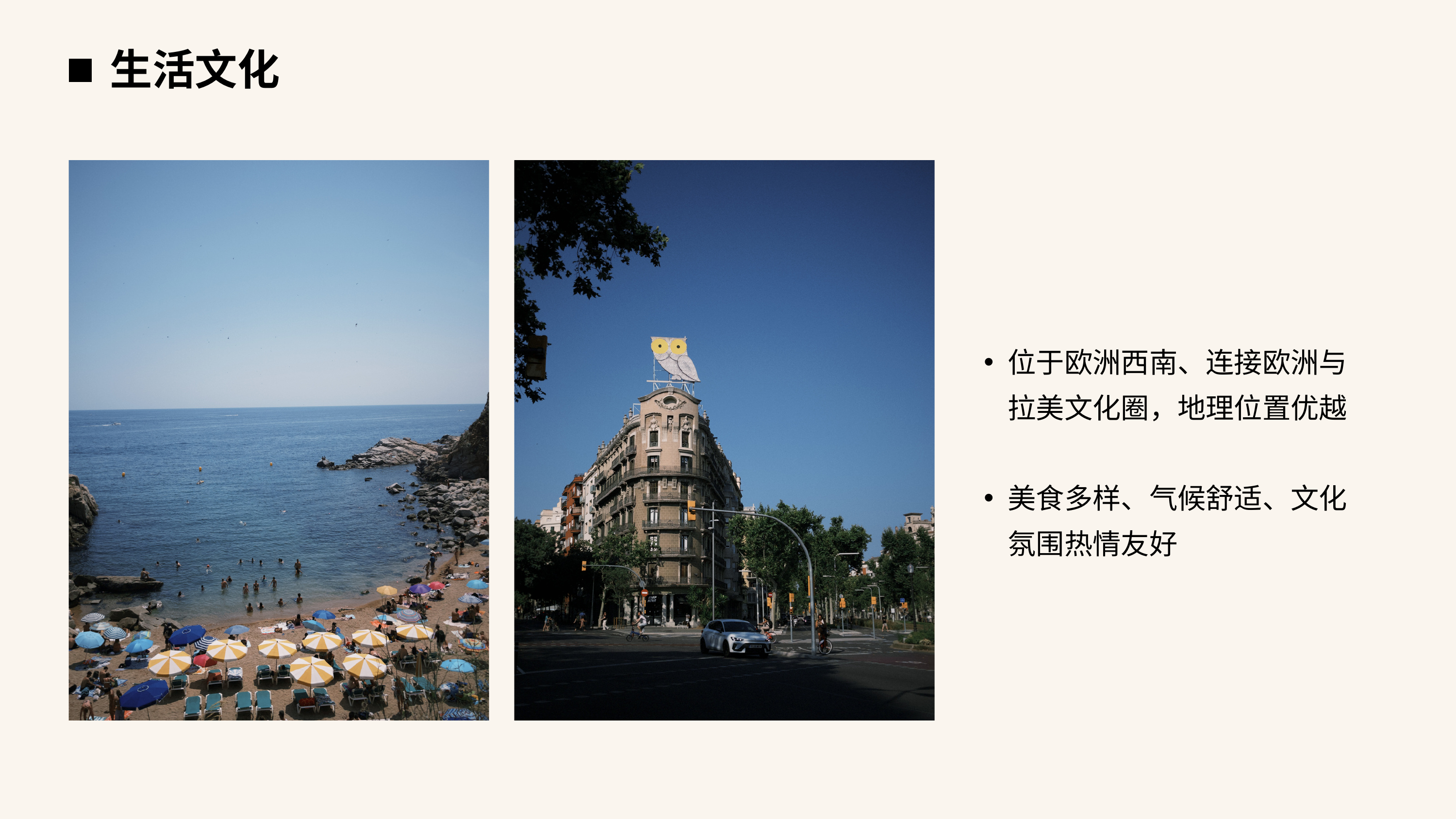

生活文化

位于欧洲西南、连接欧洲与拉美文化圈，地理位置优越

美食多样、气候舒适、文化氛围热情友好